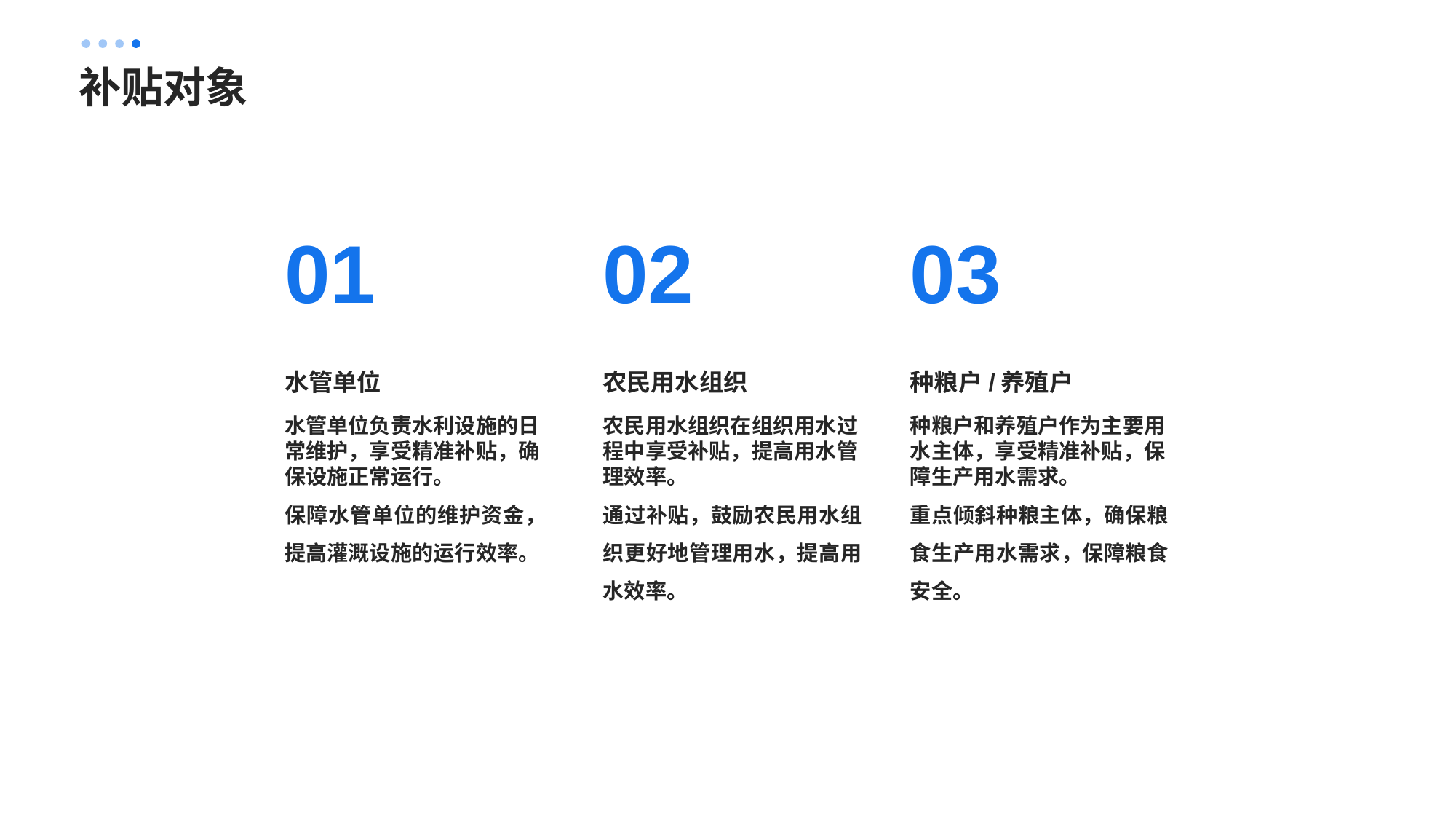

补贴对象
01
02
03
水管单位
农民用水组织
种粮户/养殖户
农民用水组织在组织用水过程中享受补贴，提高用水管理效率。
通过补贴，鼓励农民用水组织更好地管理用水，提高用水效率。
种粮户和养殖户作为主要用水主体，享受精准补贴，保障生产用水需求。
重点倾斜种粮主体，确保粮食生产用水需求，保障粮食安全。
水管单位负责水利设施的日常维护，享受精准补贴，确保设施正常运行。
保障水管单位的维护资金，提高灌溉设施的运行效率。